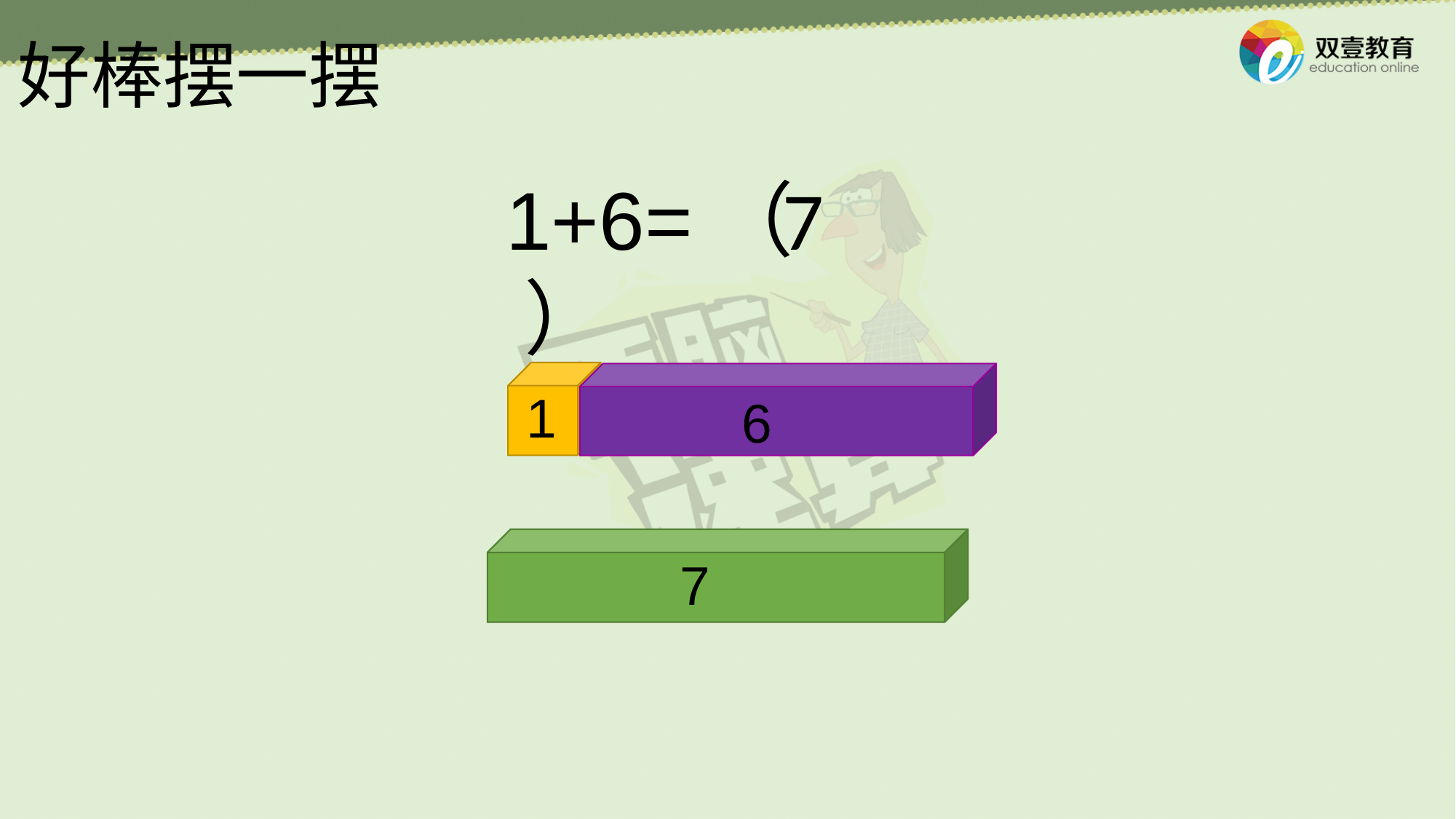

好棒摆一摆
1+6=（  ）
7

1

6

7